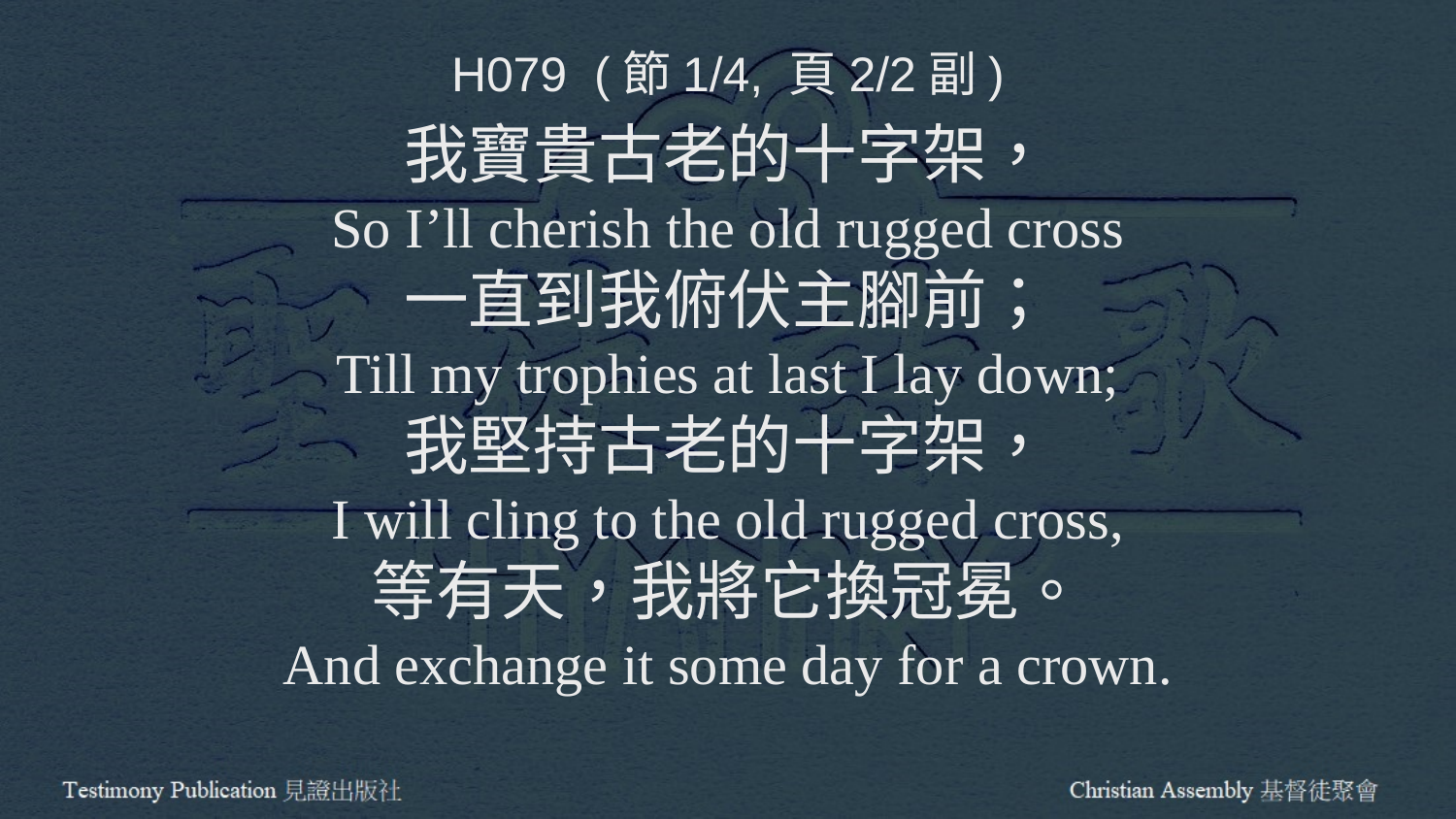

H079  (節1/4, 頁2/2副)
我寶貴古老的十字架，
So I’ll cherish the old rugged cross
一直到我俯伏主腳前；
Till my trophies at last I lay down;
我堅持古老的十字架，
I will cling to the old rugged cross,
等有天，我將它換冠冕。
And exchange it some day for a crown.